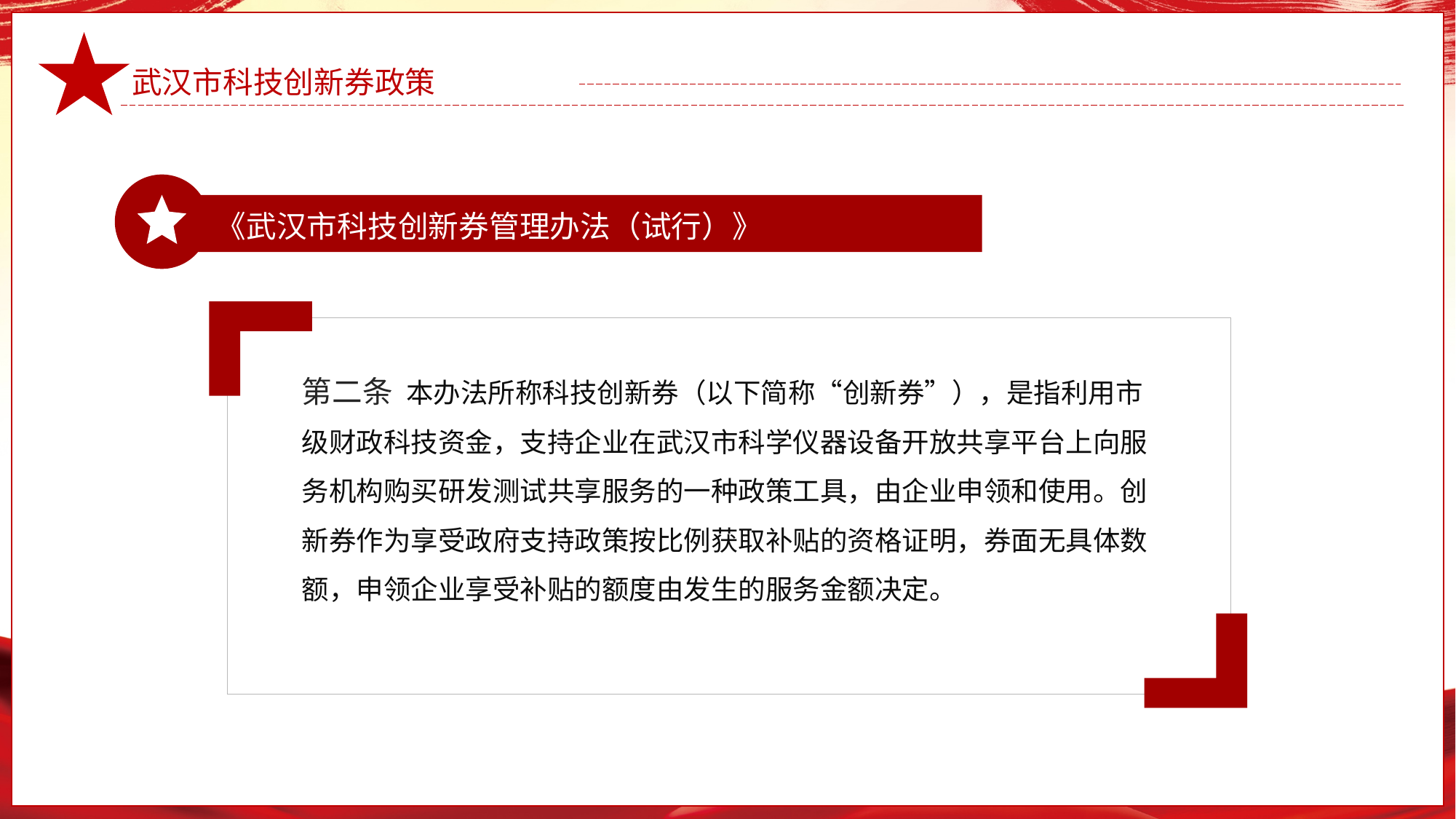

武汉市科技创新券政策

《武汉市科技创新券管理办法（试行）》

第二条  本办法所称科技创新券（以下简称“创新券”），是指利用市级财政科技资金，支持企业在武汉市科学仪器设备开放共享平台上向服务机构购买研发测试共享服务的一种政策工具，由企业申领和使用。创新券作为享受政府支持政策按比例获取补贴的资格证明，券面无具体数额，申领企业享受补贴的额度由发生的服务金额决定。